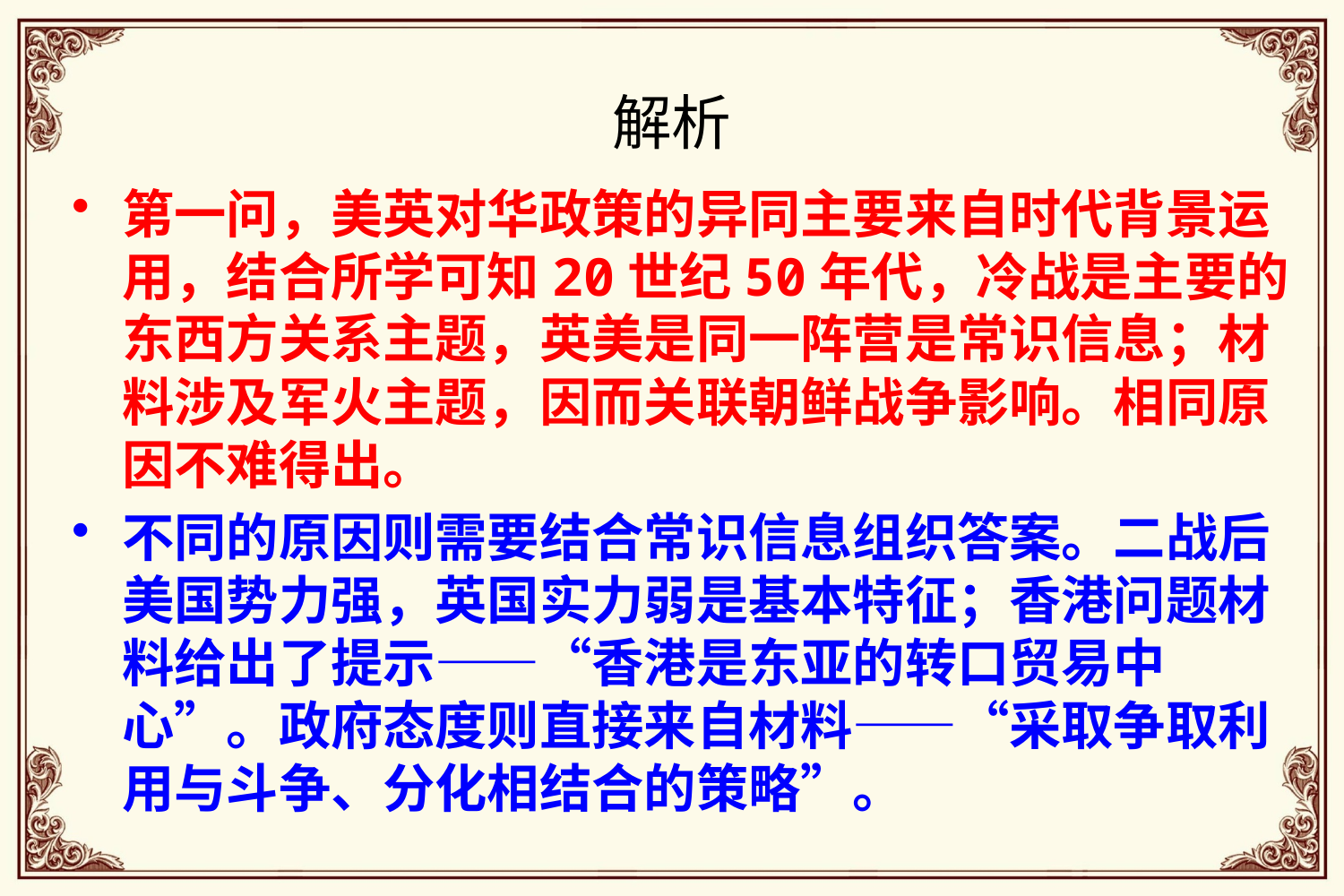

# 解析
第一问，美英对华政策的异同主要来自时代背景运用，结合所学可知20世纪50年代，冷战是主要的东西方关系主题，英美是同一阵营是常识信息；材料涉及军火主题，因而关联朝鲜战争影响。相同原因不难得出。
不同的原因则需要结合常识信息组织答案。二战后美国势力强，英国实力弱是基本特征；香港问题材料给出了提示——“香港是东亚的转口贸易中心”。政府态度则直接来自材料——“采取争取利用与斗争、分化相结合的策略”。